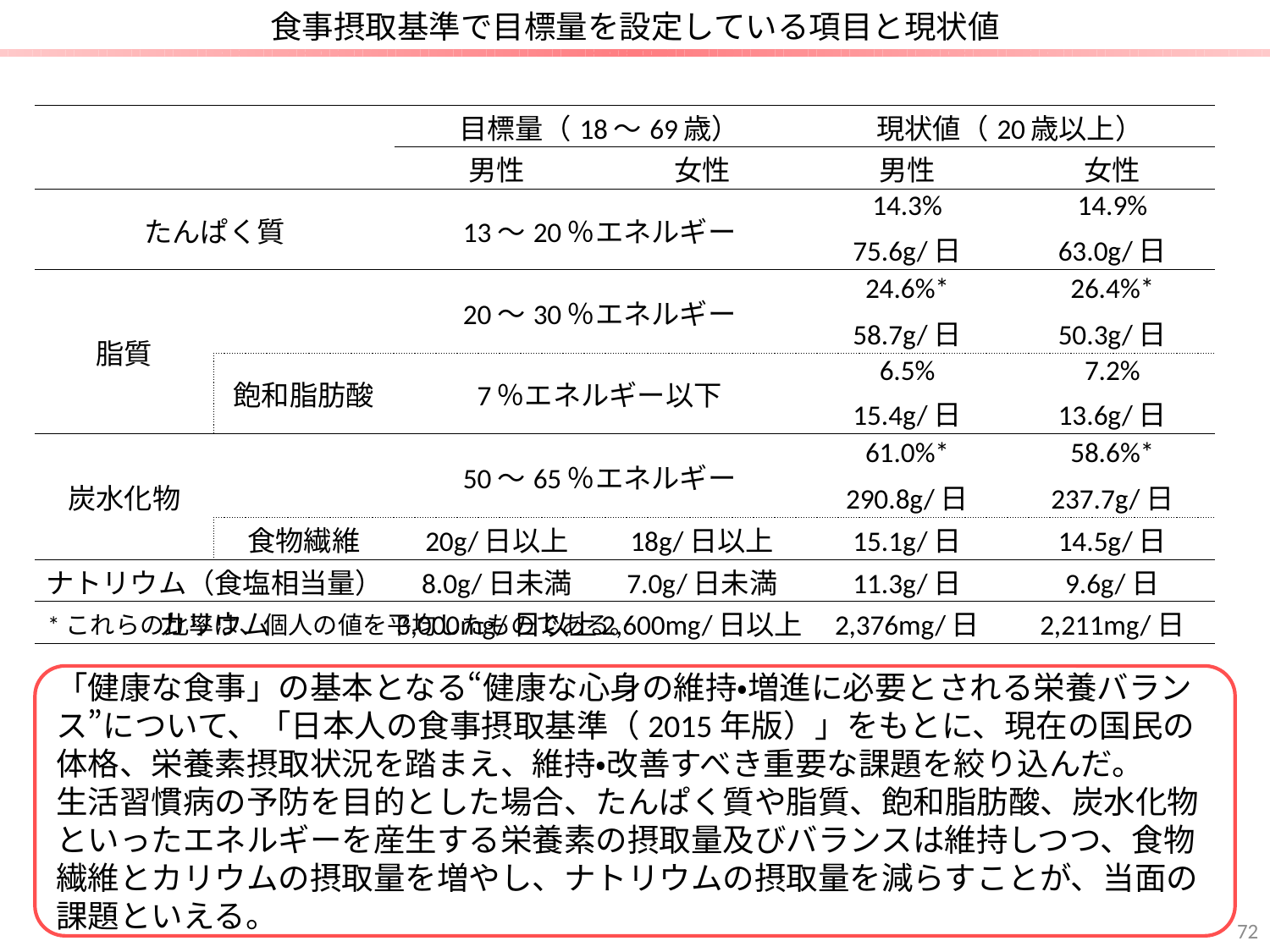

食事摂取基準で目標量を設定している項目と現状値

|  |  | 目標量（18～69歳） |  | 現状値（20歳以上） |  |
| --- | --- | --- | --- | --- | --- |
|  |  | 男性 | 女性 | 男性 | 女性 |
| たんぱく質 |  | 13～20％エネルギー |  | 14.3% | 14.9% |
|  |  |  |  | 75.6g/日 | 63.0g/日 |
| 脂質 |  | 20～30％エネルギー |  | 24.6%\* | 26.4%\* |
|  |  |  |  | 58.7g/日 | 50.3g/日 |
|  | 飽和脂肪酸 | 7％エネルギー以下 |  | 6.5% | 7.2% |
|  |  |  |  | 15.4g/日 | 13.6g/日 |
| 炭水化物 |  | 50～65％エネルギー |  | 61.0%\* | 58.6%\* |
|  |  |  |  | 290.8g/日 | 237.7g/日 |
|  | 食物繊維 | 20g/日以上 | 18g/日以上 | 15.1g/日 | 14.5g/日 |
| ナトリウム（食塩相当量） |  | 8.0g/日未満 | 7.0g/日未満 | 11.3g/日 | 9.6g/日 |
| カリウム |  | 3,000mg/日以上 | 2,600mg/日以上 | 2,376mg/日 | 2,211mg/日 |
*これらの比率は、個人の値を平均したものである。
「健康な食事」の基本となる“健康な心身の維持・増進に必要とされる栄養バランス”について、「日本人の食事摂取基準（2015年版）」をもとに、現在の国民の体格、栄養素摂取状況を踏まえ、維持・改善すべき重要な課題を絞り込んだ。
生活習慣病の予防を目的とした場合、たんぱく質や脂質、飽和脂肪酸、炭水化物といったエネルギーを産生する栄養素の摂取量及びバランスは維持しつつ、食物繊維とカリウムの摂取量を増やし、ナトリウムの摂取量を減らすことが、当面の課題といえる。
72